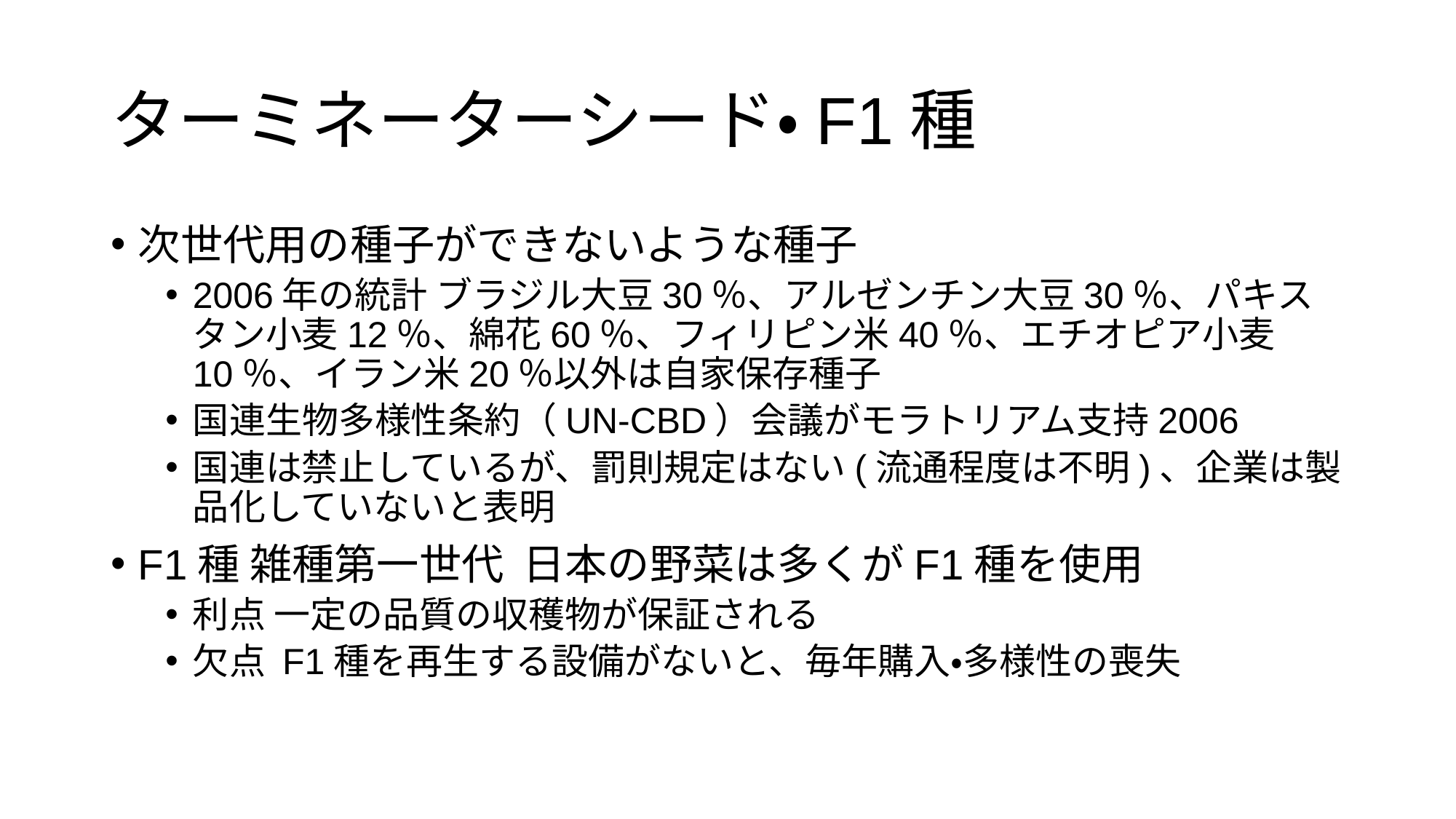

# ターミネーターシード・F1種
次世代用の種子ができないような種子
2006年の統計 ブラジル大豆30％、アルゼンチン大豆30％、パキスタン小麦12％、綿花60％、フィリピン米40％、エチオピア小麦10％、イラン米20％以外は自家保存種子
国連生物多様性条約（UN-CBD）会議がモラトリアム支持2006
国連は禁止しているが、罰則規定はない(流通程度は不明)、企業は製品化していないと表明
F1種 雑種第一世代  日本の野菜は多くがF1種を使用
利点 一定の品質の収穫物が保証される
欠点 F1種を再生する設備がないと、毎年購入・多様性の喪失